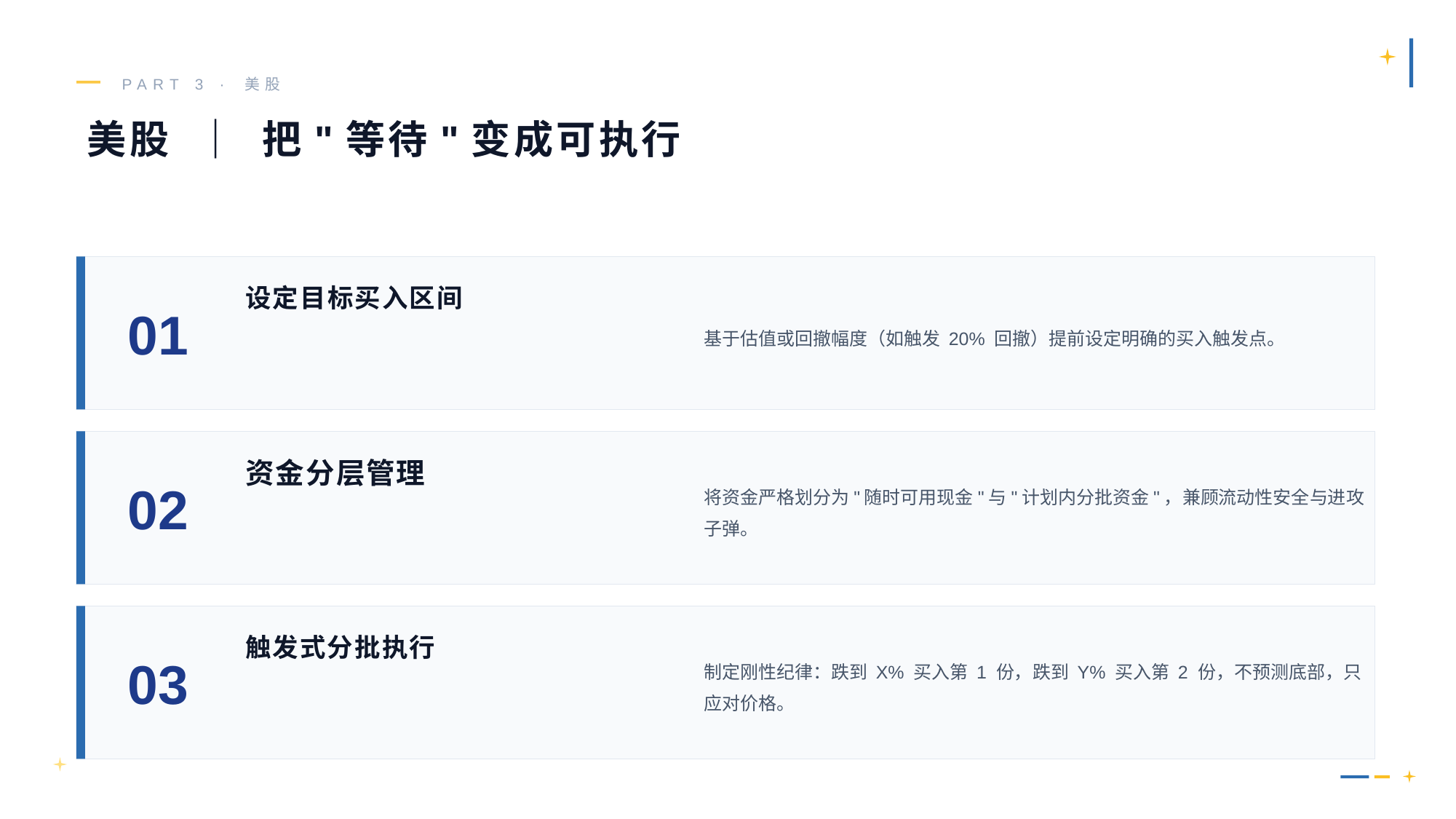

PART 3 · 美股

美股  ｜  把"等待"变成可执行

01
基于估值或回撤幅度（如触发 20% 回撤）提前设定明确的买入触发点。
设定目标买入区间

02
将资金严格划分为"随时可用现金"与"计划内分批资金"，兼顾流动性安全与进攻子弹。
资金分层管理

03
制定刚性纪律：跌到 X% 买入第 1 份，跌到 Y% 买入第 2 份，不预测底部，只应对价格。
触发式分批执行